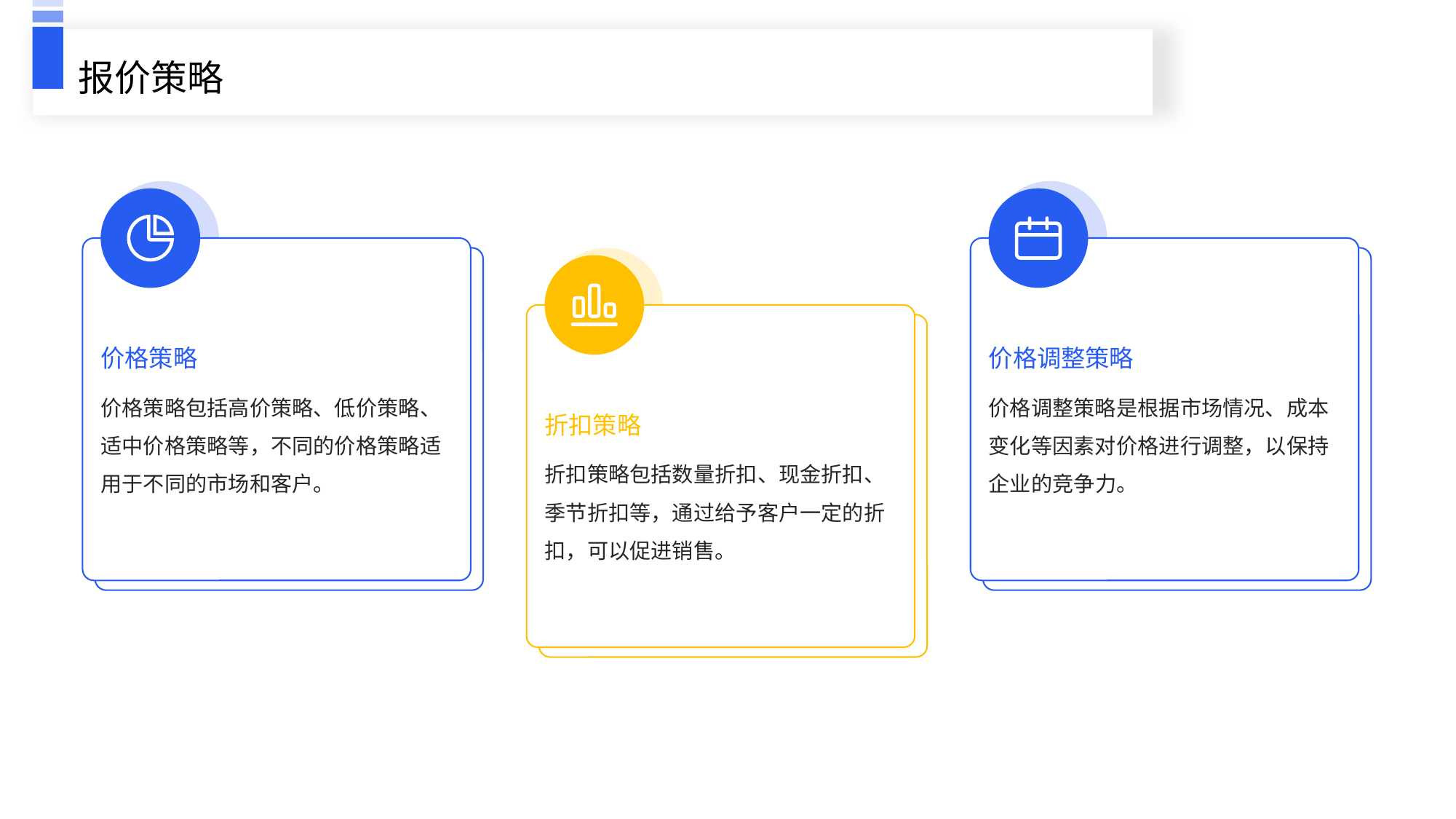

报价策略

价格策略
价格调整策略

折扣策略
价格策略包括高价策略、低价策略、适中价格策略等，不同的价格策略适用于不同的市场和客户。
价格调整策略是根据市场情况、成本变化等因素对价格进行调整，以保持企业的竞争力。
折扣策略包括数量折扣、现金折扣、季节折扣等，通过给予客户一定的折扣，可以促进销售。